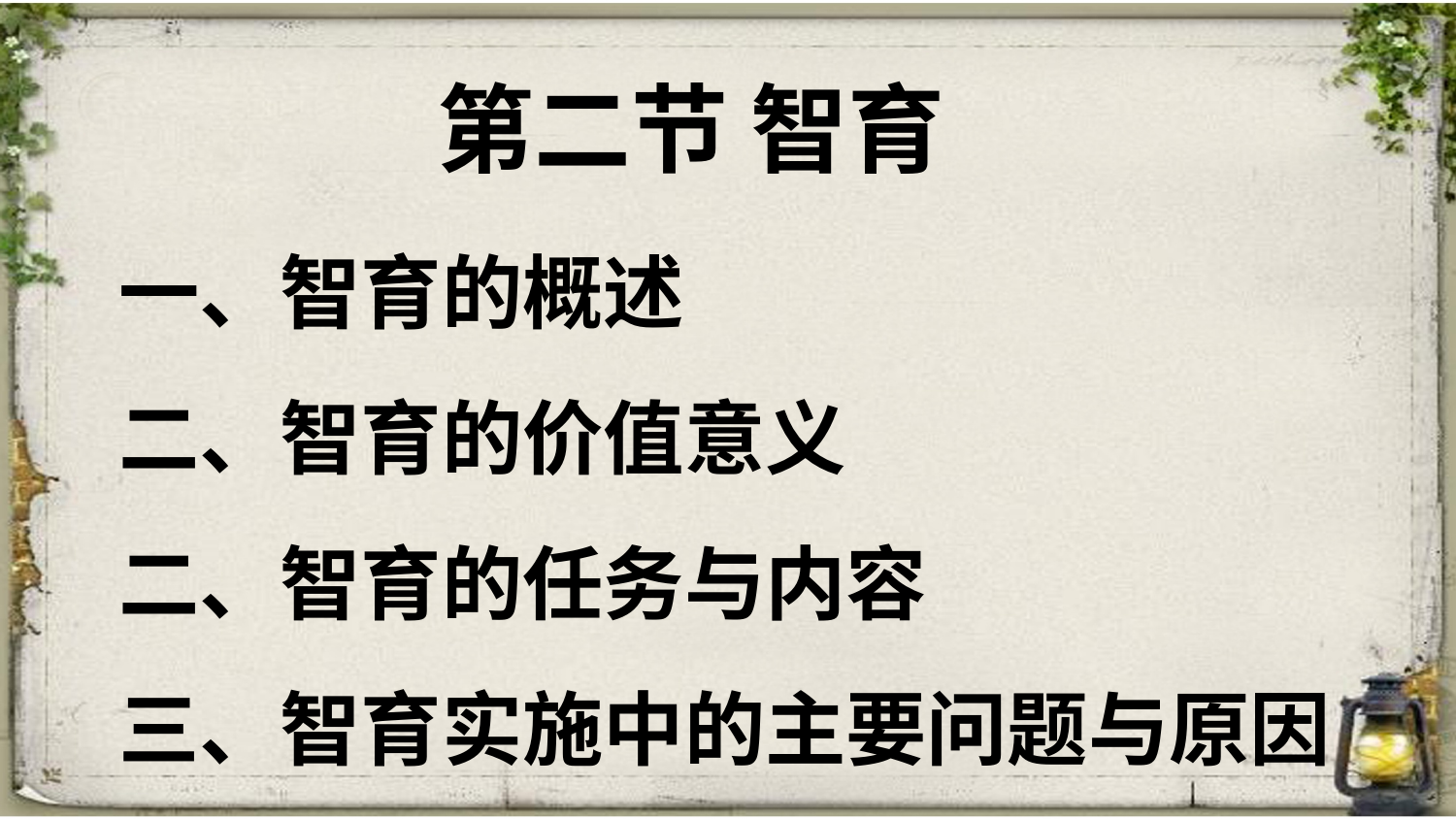

第二节 智育
一、智育的概述
二、智育的价值意义
二、智育的任务与内容
三、智育实施中的主要问题与原因